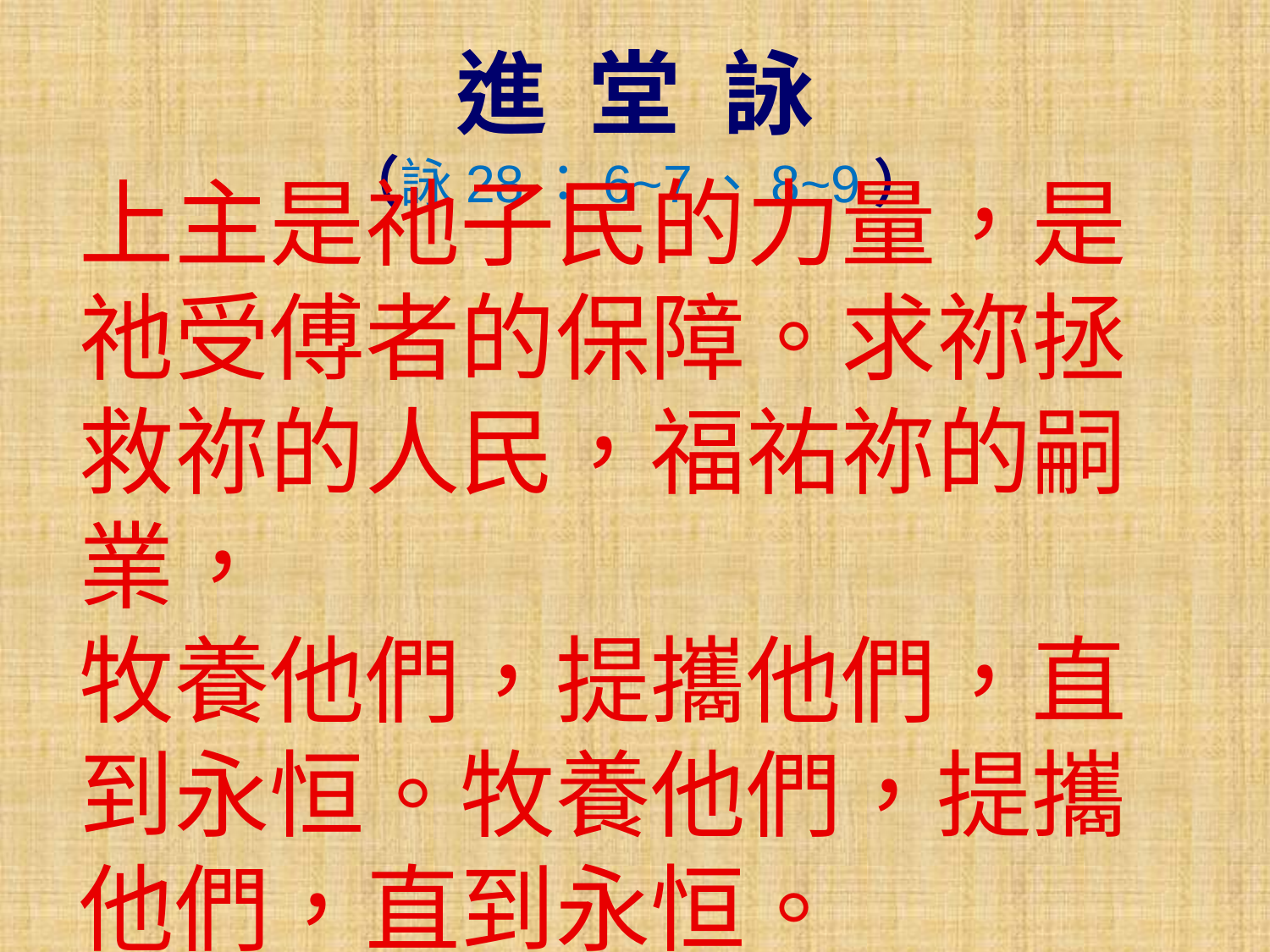

進  堂  詠
（詠28：6~7、8~9）

上主是祂子民的力量，是祂受傅者的保障。求祢拯救祢的人民，福祐祢的嗣業，
牧養他們，提攜他們，直到永恒。牧養他們，提攜他們，直到永恒。